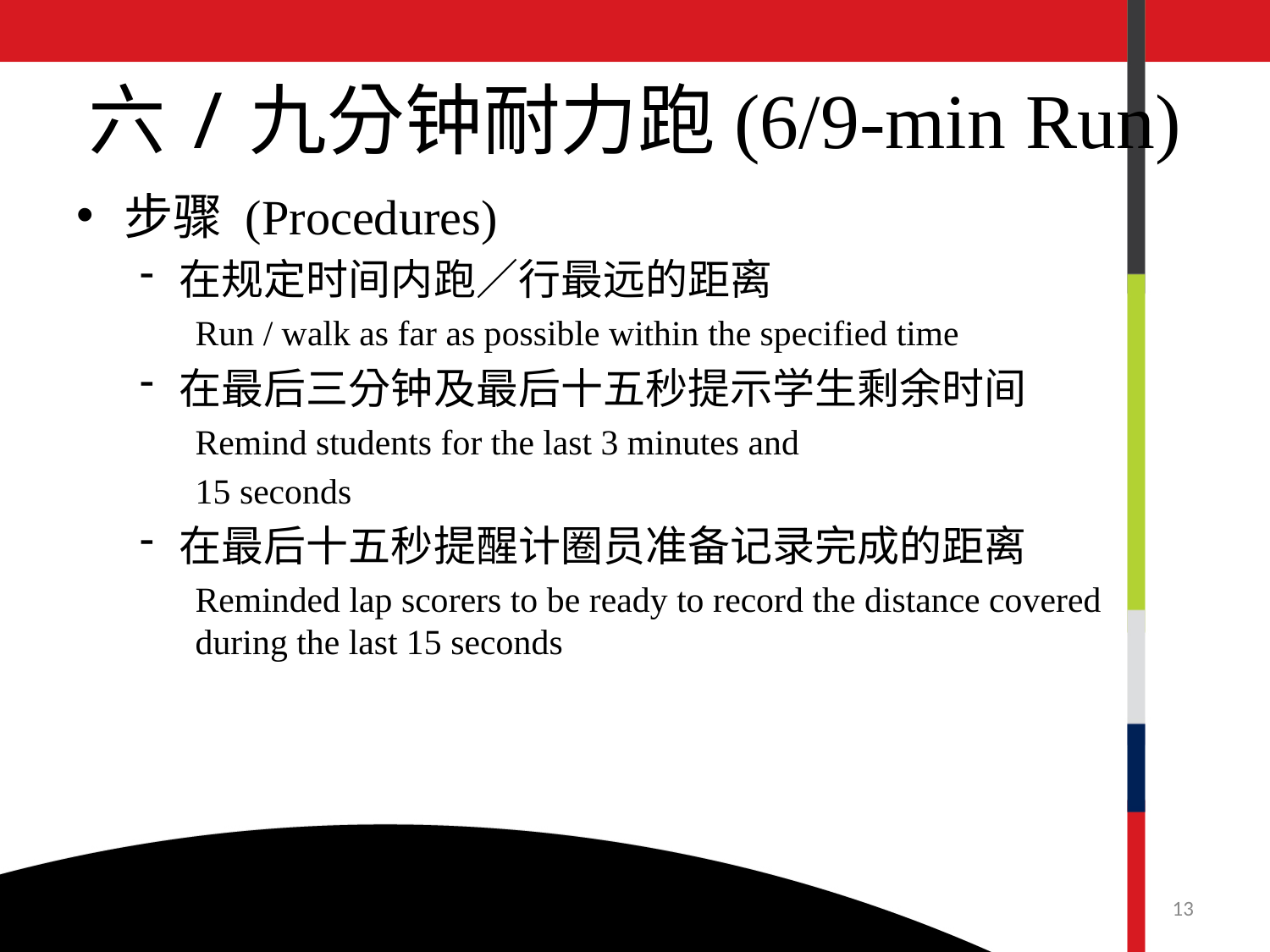

# 六/九分钟耐力跑(6/9-min Run)
步骤 (Procedures)
在规定时间内跑／行最远的距离
Run / walk as far as possible within the specified time
在最后三分钟及最后十五秒提示学生剩余时间
Remind students for the last 3 minutes and
15 seconds
在最后十五秒提醒计圈员准备记录完成的距离
Reminded lap scorers to be ready to record the distance covered during the last 15 seconds

13